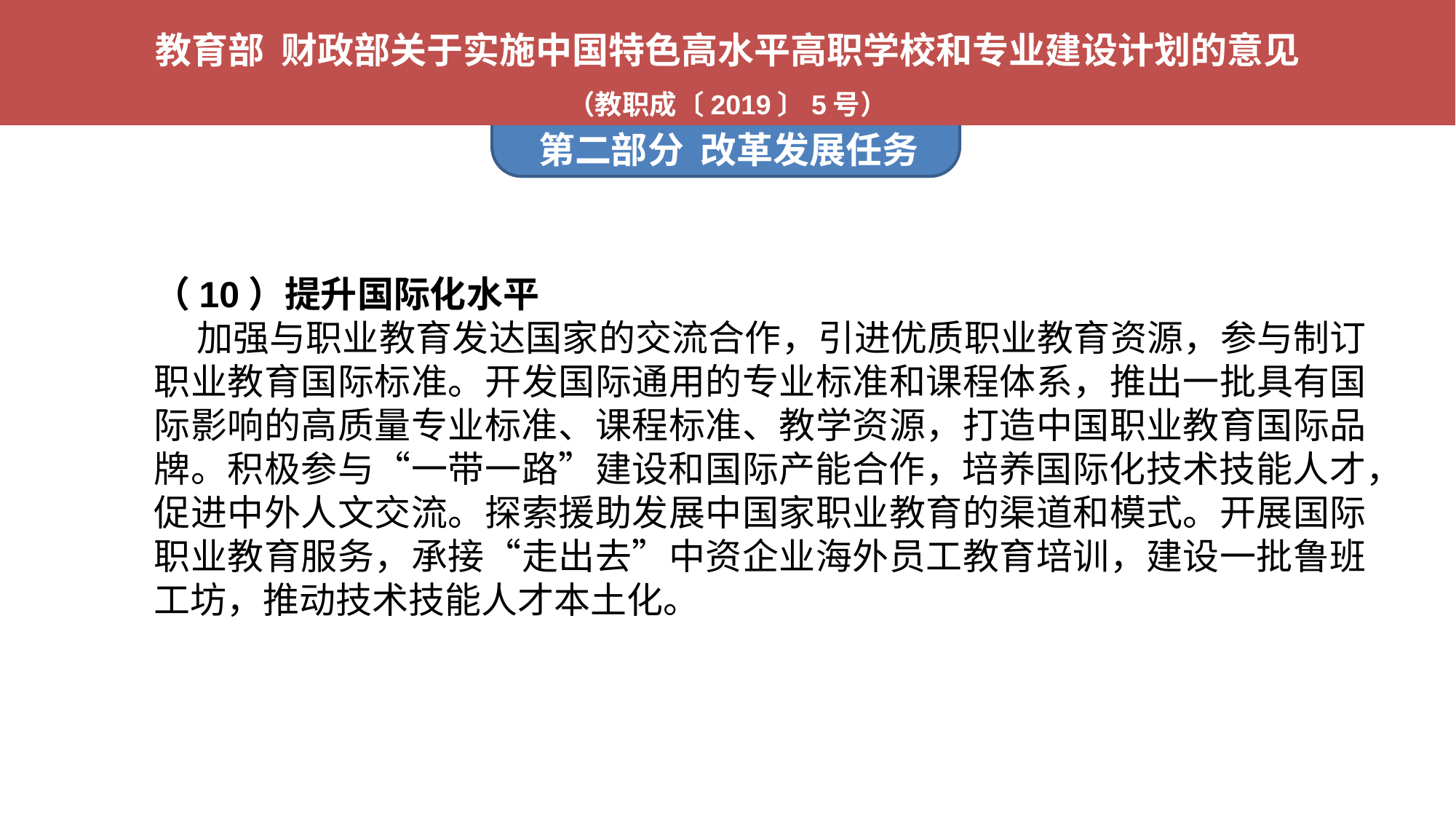

教育部  财政部关于实施中国特色高水平高职学校和专业建设计划的意见
（教职成〔2019〕5号）

第二部分  改革发展任务
（10）提升国际化水平
    加强与职业教育发达国家的交流合作，引进优质职业教育资源，参与制订职业教育国际标准。开发国际通用的专业标准和课程体系，推出一批具有国际影响的高质量专业标准、课程标准、教学资源，打造中国职业教育国际品牌。积极参与“一带一路”建设和国际产能合作，培养国际化技术技能人才，促进中外人文交流。探索援助发展中国家职业教育的渠道和模式。开展国际职业教育服务，承接“走出去”中资企业海外员工教育培训，建设一批鲁班工坊，推动技术技能人才本土化。